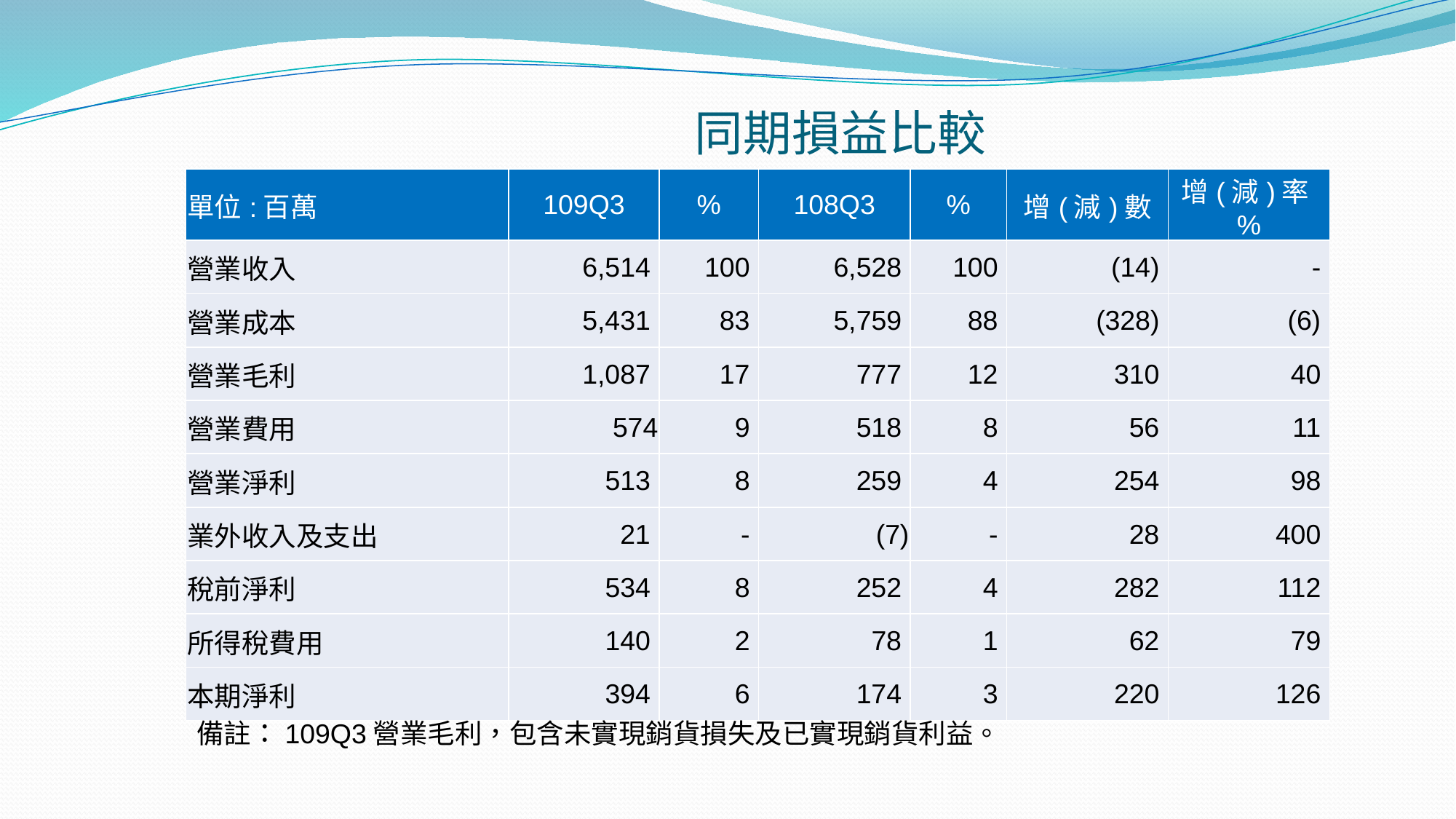

# 同期損益比較
| 單位:百萬 | 109Q3 | % | 108Q3 | % | 增(減)數 | 增(減)率% |
| --- | --- | --- | --- | --- | --- | --- |
| 營業收入 | 6,514 | 100 | 6,528 | 100 | (14) | - |
| 營業成本 | 5,431 | 83 | 5,759 | 88 | (328) | (6) |
| 營業毛利 | 1,087 | 17 | 777 | 12 | 310 | 40 |
| 營業費用 | 574 | 9 | 518 | 8 | 56 | 11 |
| 營業淨利 | 513 | 8 | 259 | 4 | 254 | 98 |
| 業外收入及支出 | 21 | - | (7) | - | 28 | 400 |
| 稅前淨利 | 534 | 8 | 252 | 4 | 282 | 112 |
| 所得稅費用 | 140 | 2 | 78 | 1 | 62 | 79 |
| 本期淨利 | 394 | 6 | 174 | 3 | 220 | 126 |
備註：109Q3營業毛利，包含未實現銷貨損失及已實現銷貨利益。